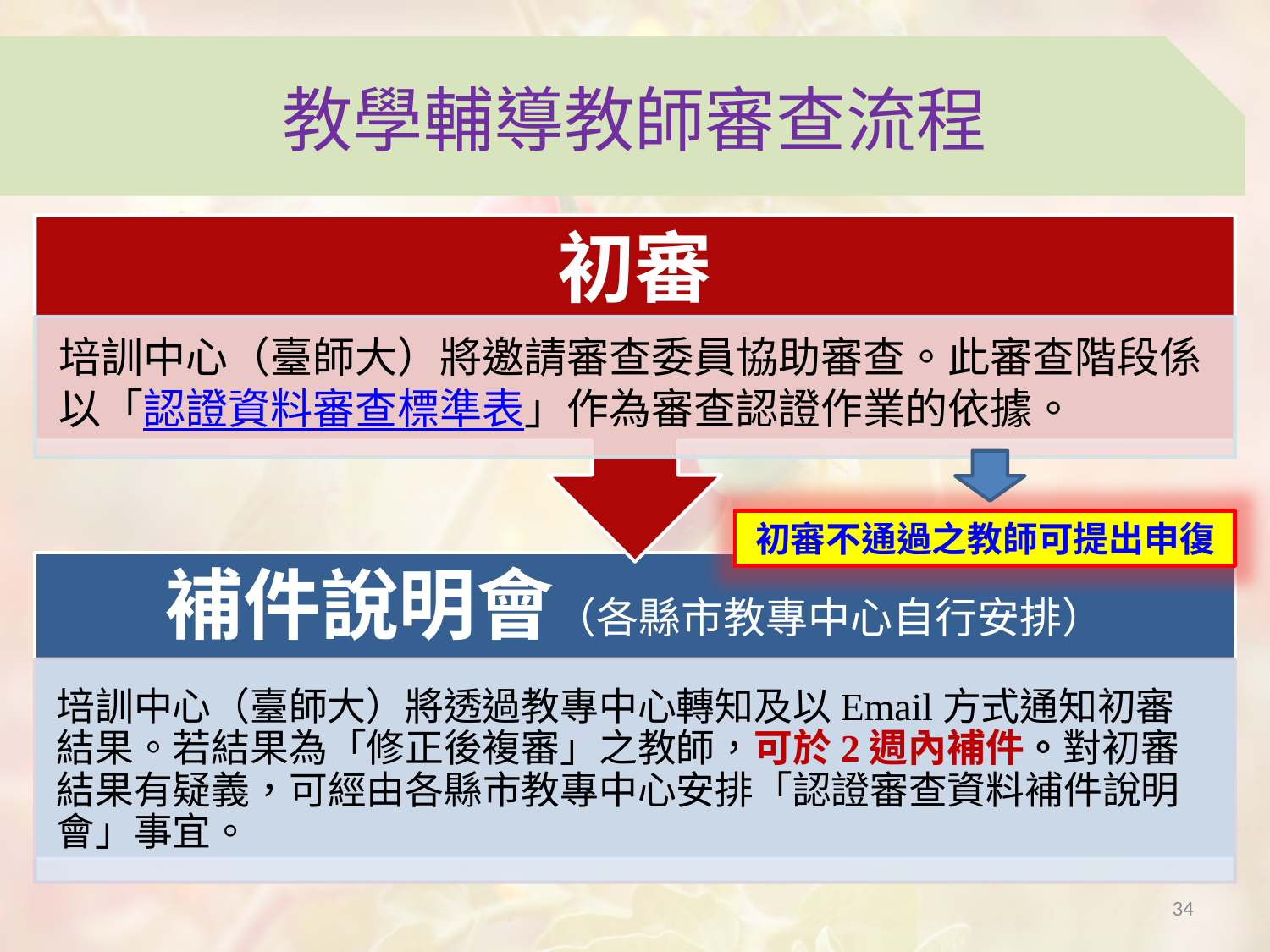

# 教學輔導教師審查流程
補件說明會（各縣市教專中心自行安排）
培訓中心（臺師大）將透過教專中心轉知及以Email方式通知初審結果。若結果為「修正後複審」之教師，可於2週內補件。對初審結果有疑義，可經由各縣市教專中心安排「認證審查資料補件說明會」事宜。
初審
培訓中心（臺師大）將邀請審查委員協助審查。此審查階段係以「認證資料審查標準表」作為審查認證作業的依據。

初審不通過之教師可提出申復
34